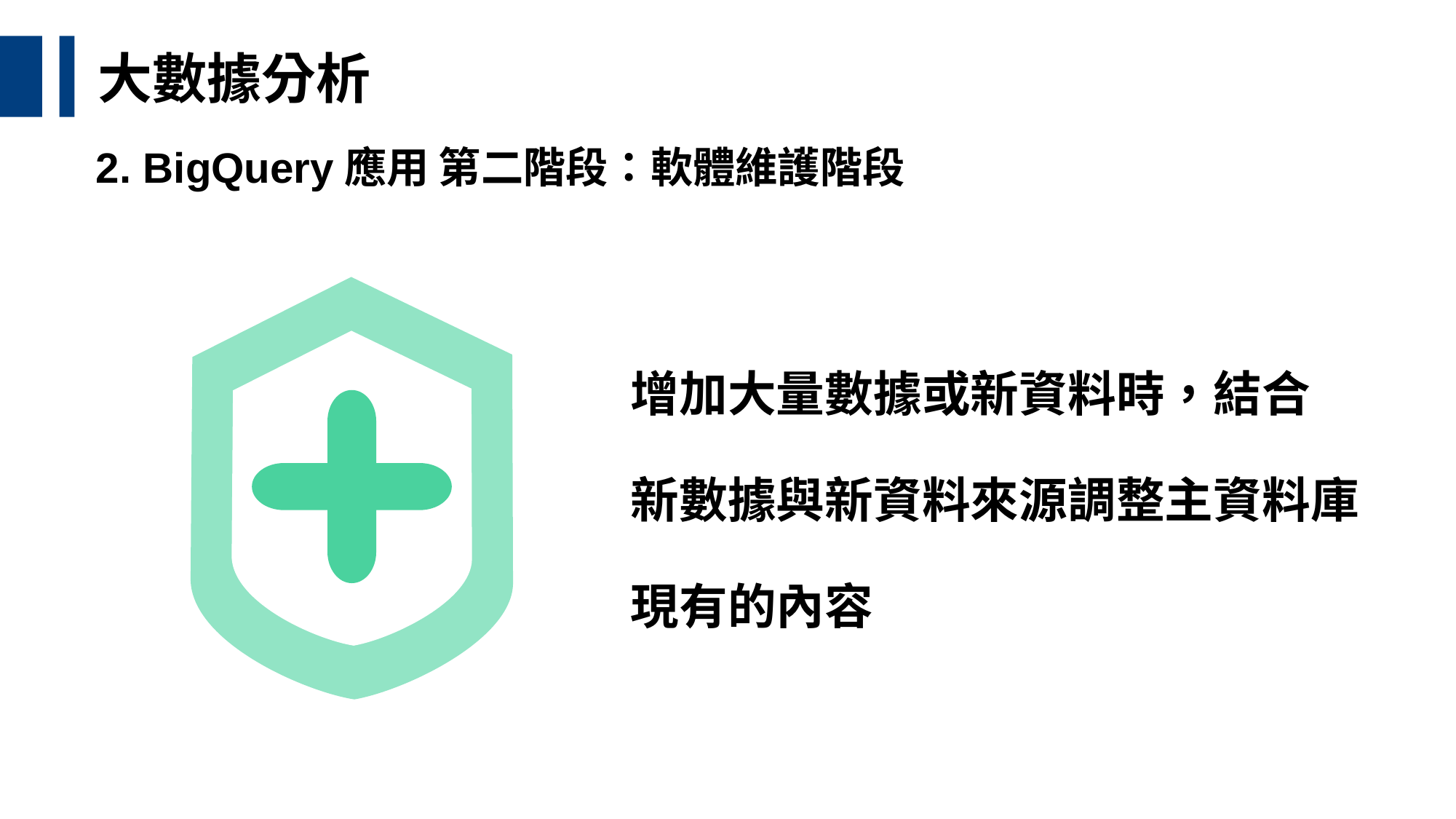

大數據分析
2. BigQuery應用 第二階段：軟體維護階段

增加大量數據或新資料時，結合
新數據與新資料來源調整主資料庫
現有的內容